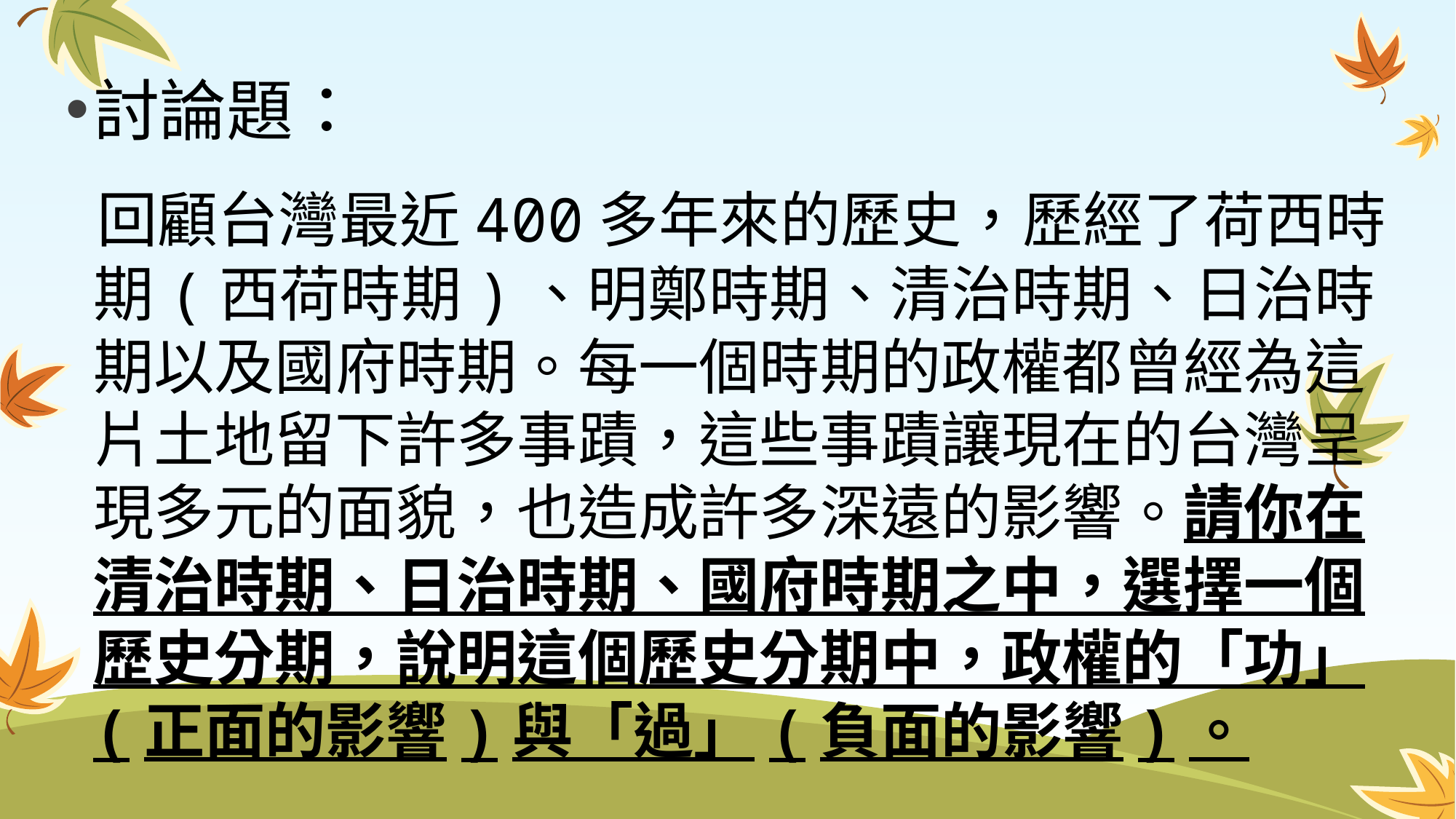

討論題：
 回顧台灣最近400多年來的歷史，歷經了荷西時期(西荷時期)、明鄭時期、清治時期、日治時期以及國府時期。每一個時期的政權都曾經為這片土地留下許多事蹟，這些事蹟讓現在的台灣呈現多元的面貌，也造成許多深遠的影響。請你在清治時期、日治時期、國府時期之中，選擇一個歷史分期，說明這個歷史分期中，政權的「功」(正面的影響)與「過」(負面的影響)。